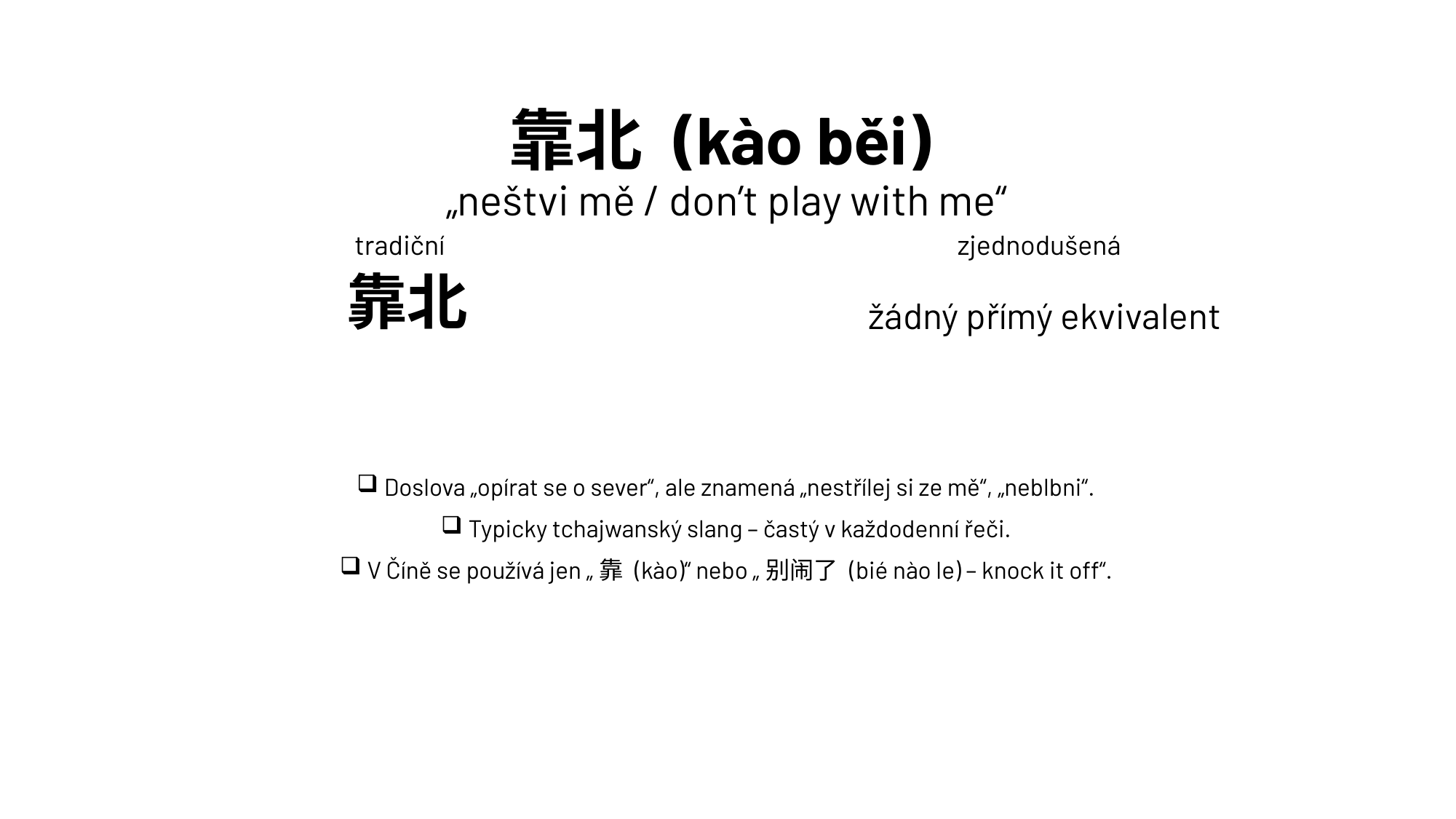

# 靠北 (kào běi) „neštvi mě / don’t play with me“
tradiční
zjednodušená
靠北
žádný přímý ekvivalent

Doslova „opírat se o sever“, ale znamená „nestřílej si ze mě“, „neblbni“.
Typicky tchajwanský slang – častý v každodenní řeči.
V Číně se používá jen „靠 (kào)“ nebo „别闹了 (bié nào le) – knock it off“.